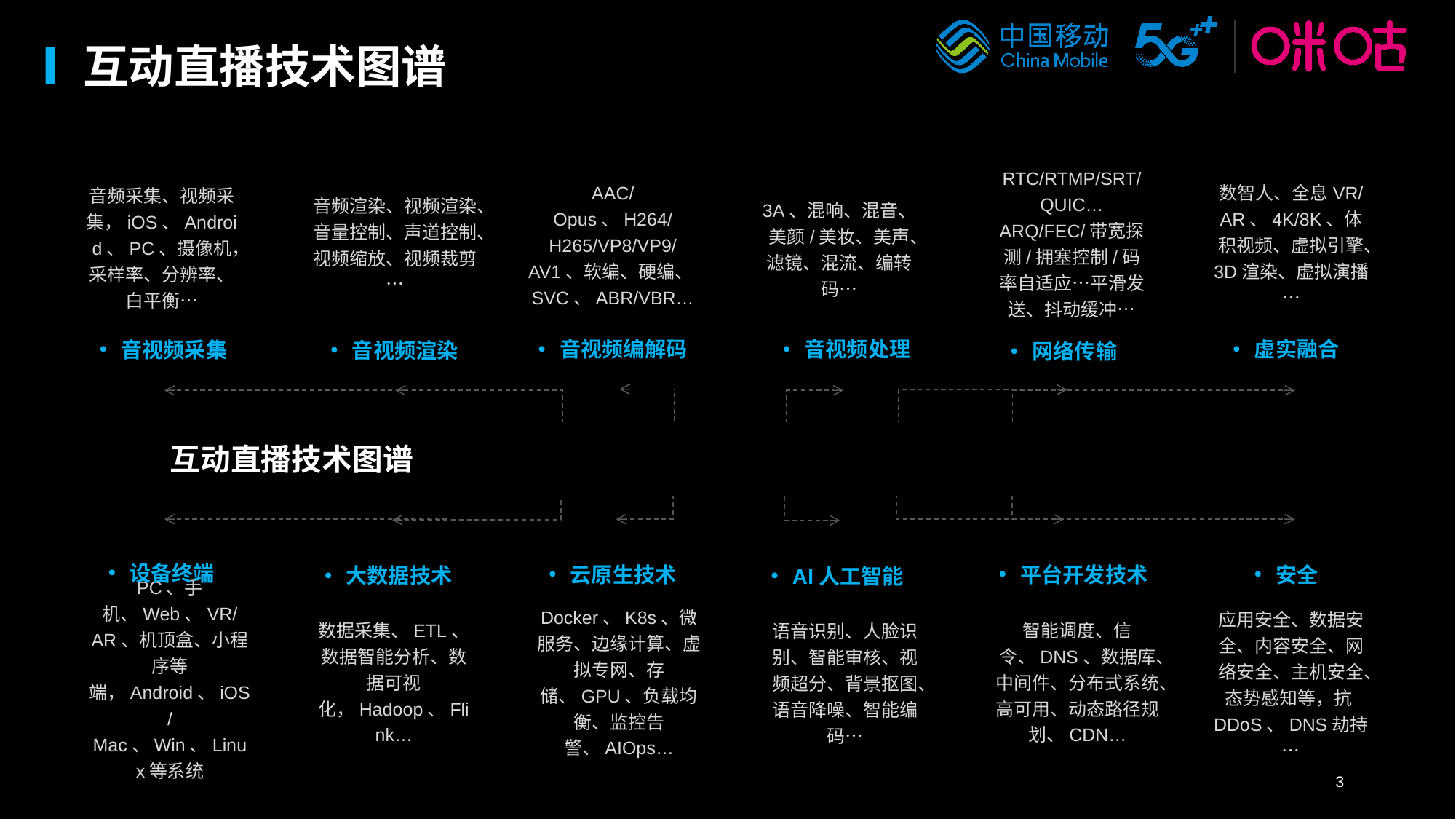

互动直播技术图谱

RTC/RTMP/SRT/QUIC… ARQ/FEC/带宽探测/拥塞控制/码率自适应…平滑发送、抖动缓冲…
音频渲染、视频渲染、音量控制、声道控制、视频缩放、视频裁剪…
数智人、全息VR/AR、4K/8K、体积视频、虚拟引擎、3D渲染、虚拟演播…
AAC/Opus、H264/H265/VP8/VP9/AV1、软编、硬编、SVC、ABR/VBR…
音频采集、视频采集，iOS、Android、PC、摄像机，采样率、分辨率、白平衡…
3A、混响、混音、美颜/美妆、美声、滤镜、混流、编转码…
音视频编解码
音视频处理
网络传输
虚实融合
音视频采集
音视频渲染
互动直播技术图谱
设备终端
云原生技术
平台开发技术
安全
大数据技术
AI人工智能

PC、手机、Web、VR/AR、机顶盒、小程序等端，Android、iOS/Mac、Win、Linux等系统
数据采集、ETL、数据智能分析、数据可视化，Hadoop、Flink…
Docker、K8s、微服务、边缘计算、虚拟专网、存储、GPU、负载均衡、监控告警、AIOps…
智能调度、信令、DNS、数据库、中间件、分布式系统、高可用、动态路径规划、CDN…
语音识别、人脸识别、智能审核、视频超分、背景抠图、语音降噪、智能编码…
应用安全、数据安全、内容安全、网络安全、主机安全、态势感知等，抗DDoS、DNS劫持…
3